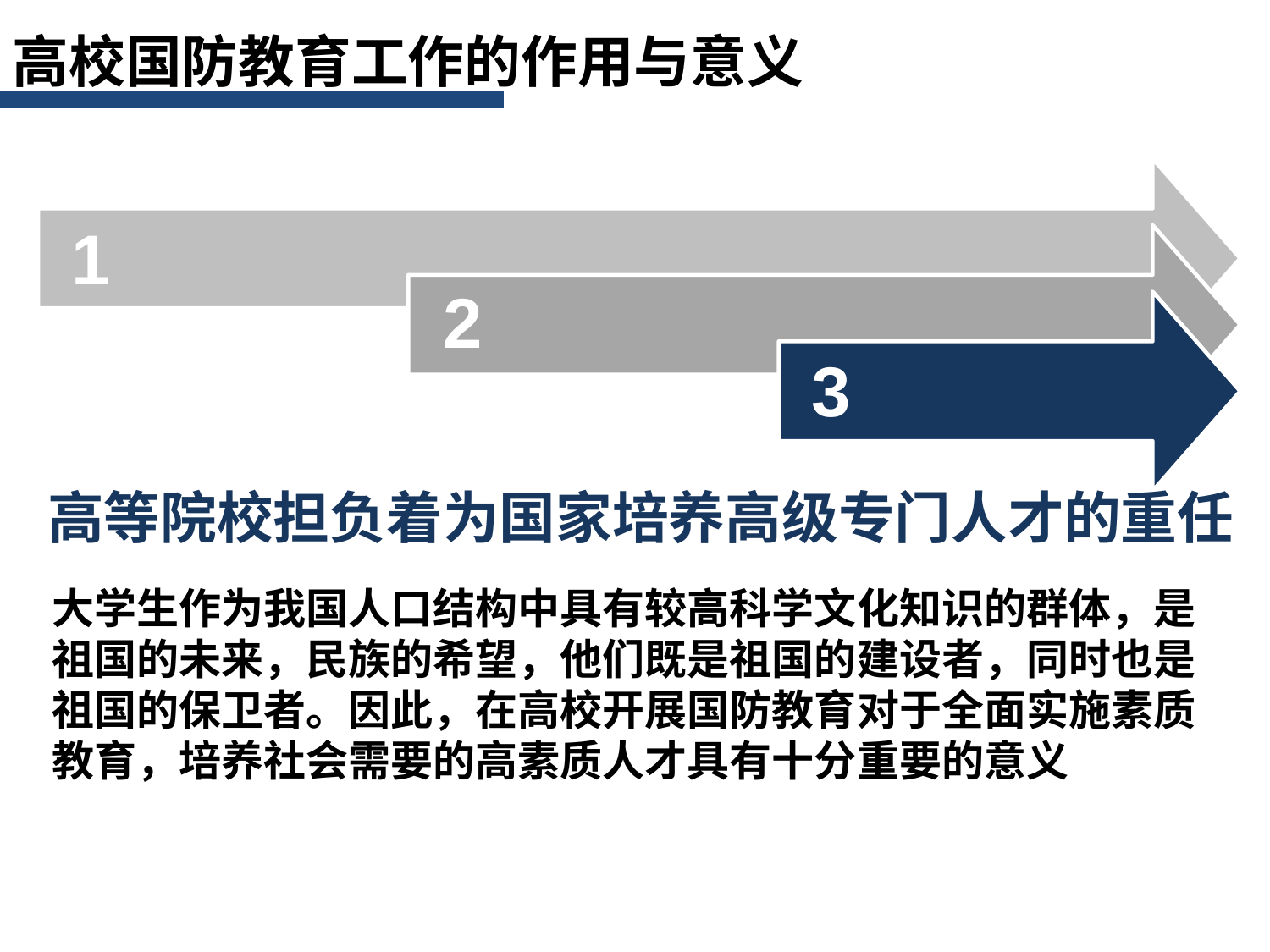

高校国防教育工作的作用与意义

1

2

3

大学生作为我国人口结构中具有较高科学文化知识的群体，是祖国的未来，民族的希望，他们既是祖国的建设者，同时也是祖国的保卫者。因此，在高校开展国防教育对于全面实施素质教育，培养社会需要的高素质人才具有十分重要的意义
高等院校担负着为国家培养高级专门人才的重任